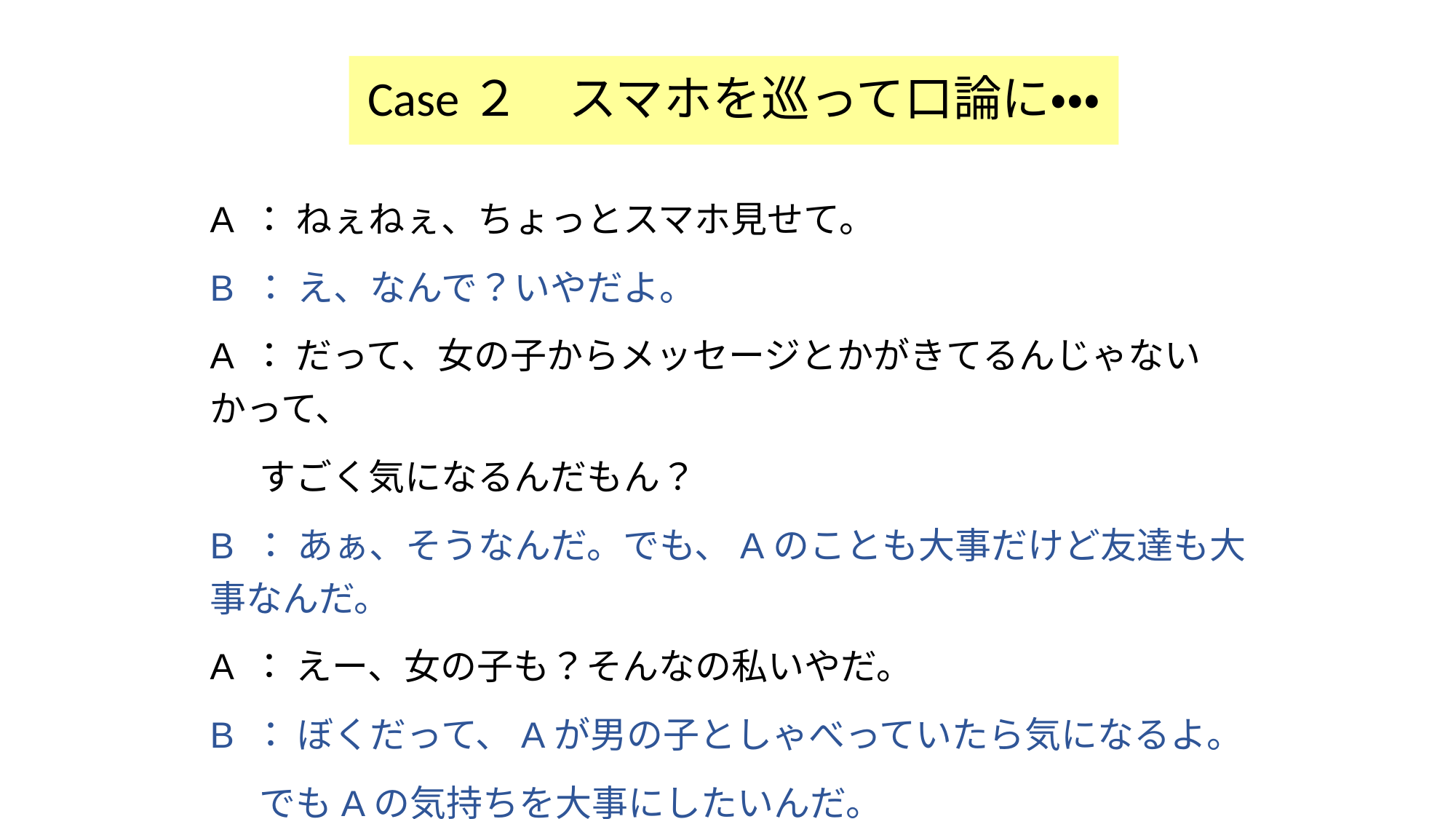

# Case２　スマホを巡って口論に・・・
A ： ねぇねぇ、ちょっとスマホ見せて。
B ： え、なんで？いやだよ。
A ： だって、女の子からメッセージとかがきてるんじゃないかって、
     すごく気になるんだもん？
B ： あぁ、そうなんだ。でも、Aのことも大事だけど友達も大事なんだ。
A ： えー、女の子も？そんなの私いやだ。
B ： ぼくだって、Aが男の子としゃべっていたら気になるよ。
     でもAの気持ちを大事にしたいんだ。
A ： うん。友達も大切だよね。Bの気持ちが分かって、ちょっと安心。